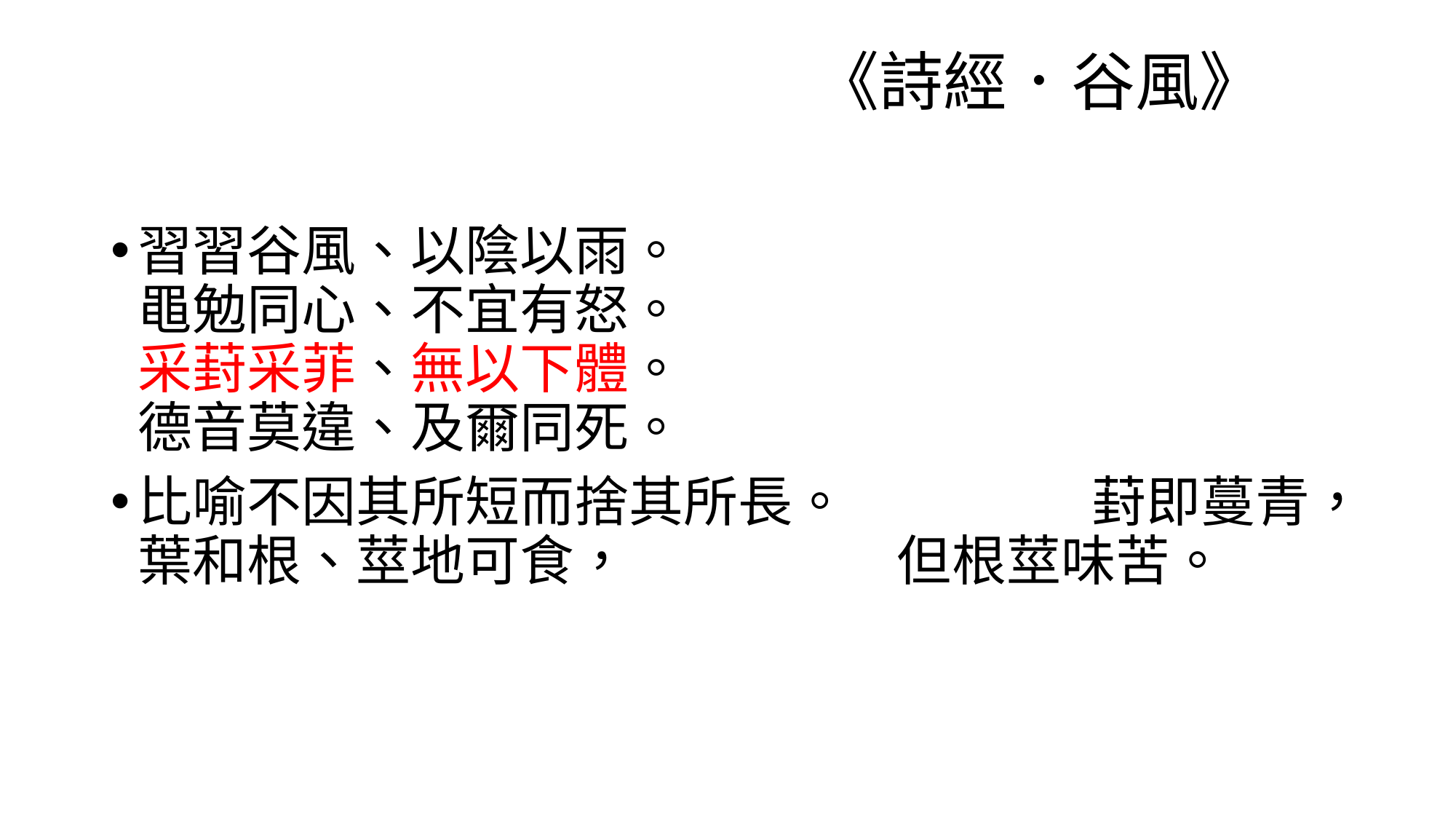

# 《詩經．谷風》
習習谷風、以陰以雨。
黽勉同心、不宜有怒。
采葑采菲、無以下體。
德音莫違、及爾同死。
比喻不因其所短而捨其所長。                    葑即蔓青，葉和根、莖地可食，                      但根莖味苦。